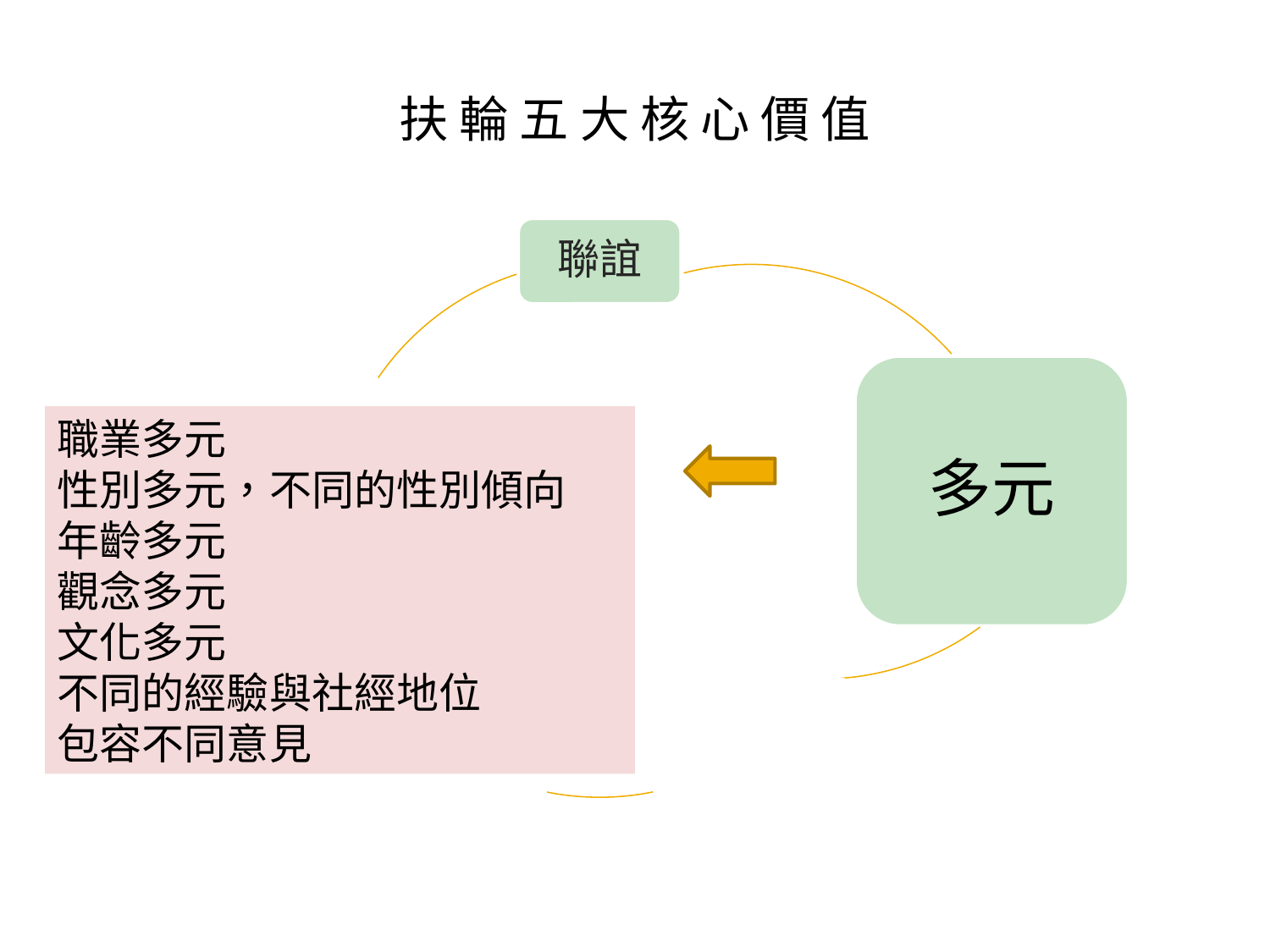

# 扶 輪 五 大 核 心 價 值
聯誼
多元

職業多元
性別多元，不同的性別傾向
年齡多元
觀念多元
文化多元
不同的經驗與社經地位
包容不同意見